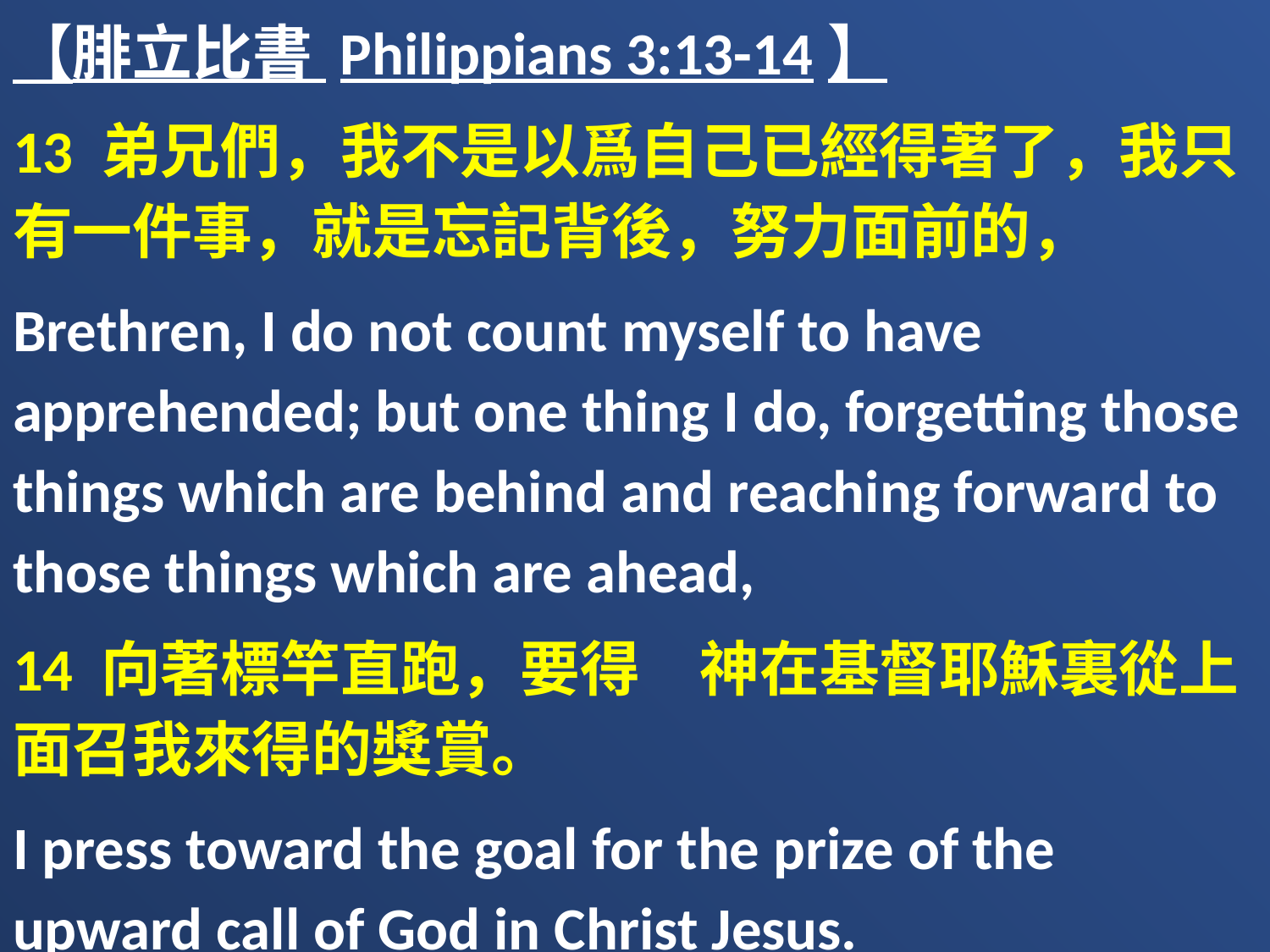

【腓立比書 Philippians 3:13-14】
13 弟兄們，我不是以爲自己已經得著了，我只有一件事，就是忘記背後，努力面前的，
Brethren, I do not count myself to have apprehended; but one thing I do, forgetting those things which are behind and reaching forward to those things which are ahead,
14 向著標竿直跑，要得　神在基督耶穌裏從上面召我來得的獎賞。
I press toward the goal for the prize of the upward call of God in Christ Jesus.